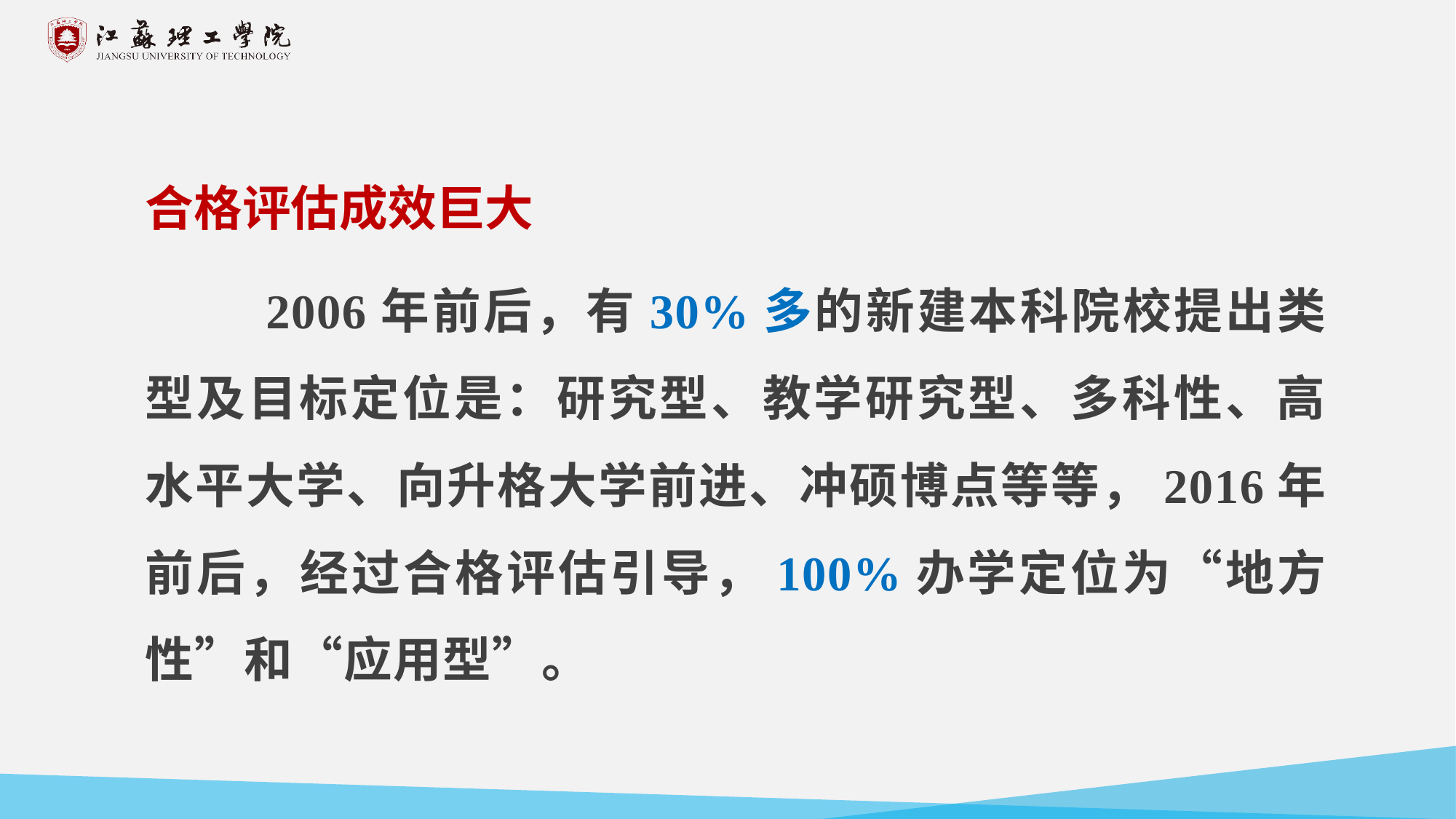

合格评估成效巨大
        2006年前后，有30%多的新建本科院校提出类型及目标定位是：研究型、教学研究型、多科性、高水平大学、向升格大学前进、冲硕博点等等，2016年前后，经过合格评估引导，100%办学定位为“地方性”和“应用型”。